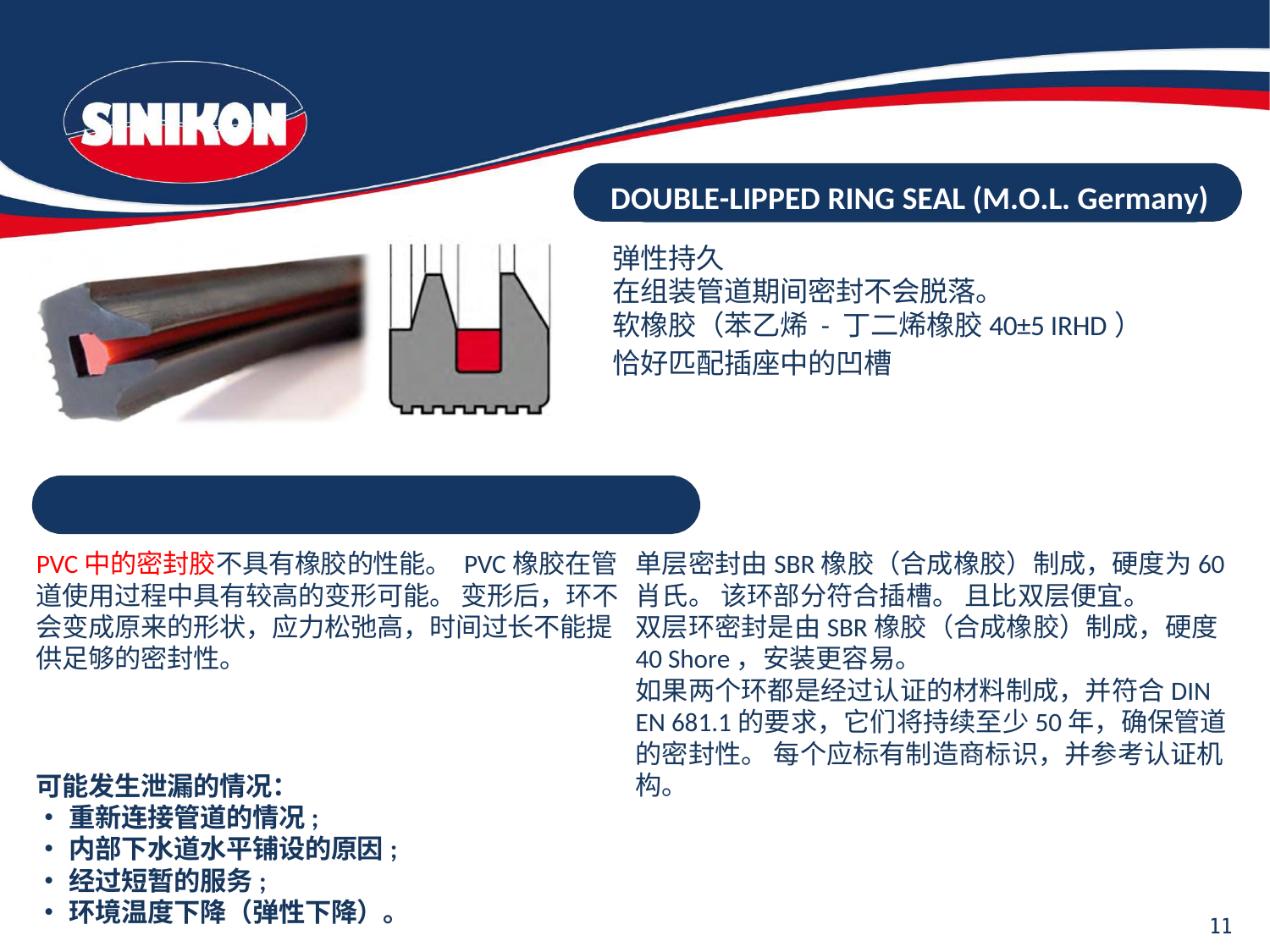

# DOUBLE-LIPPED RING SEAL (M.O.L. Germany)

弹性持久
在组装管道期间密封不会脱落。
软橡胶（苯乙烯 - 丁二烯橡胶40±5 IRHD）
恰好匹配插座中的凹槽COMPARISON BETWEEN PVC AND SBR SEALS

PVC中的密封胶不具有橡胶的性能。 PVC橡胶在管道使用过程中具有较高的变形可能。 变形后，环不会变成原来的形状，应力松弛高，时间过长不能提供足够的密封性。
单层密封由SBR橡胶（合成橡胶）制成，硬度为60肖氏。 该环部分符合插槽。 且比双层便宜。
双层环密封是由SBR橡胶（合成橡胶）制成，硬度40 Shore，安装更容易。
如果两个环都是经过认证的材料制成，并符合DIN EN 681.1的要求，它们将持续至少50年，确保管道的密封性。 每个应标有制造商标识，并参考认证机构。
可能发生泄漏的情况：
•重新连接管道的情况;
•内部下水道水平铺设的原因;
•经过短暂的服务;
•环境温度下降（弹性下降）。
11